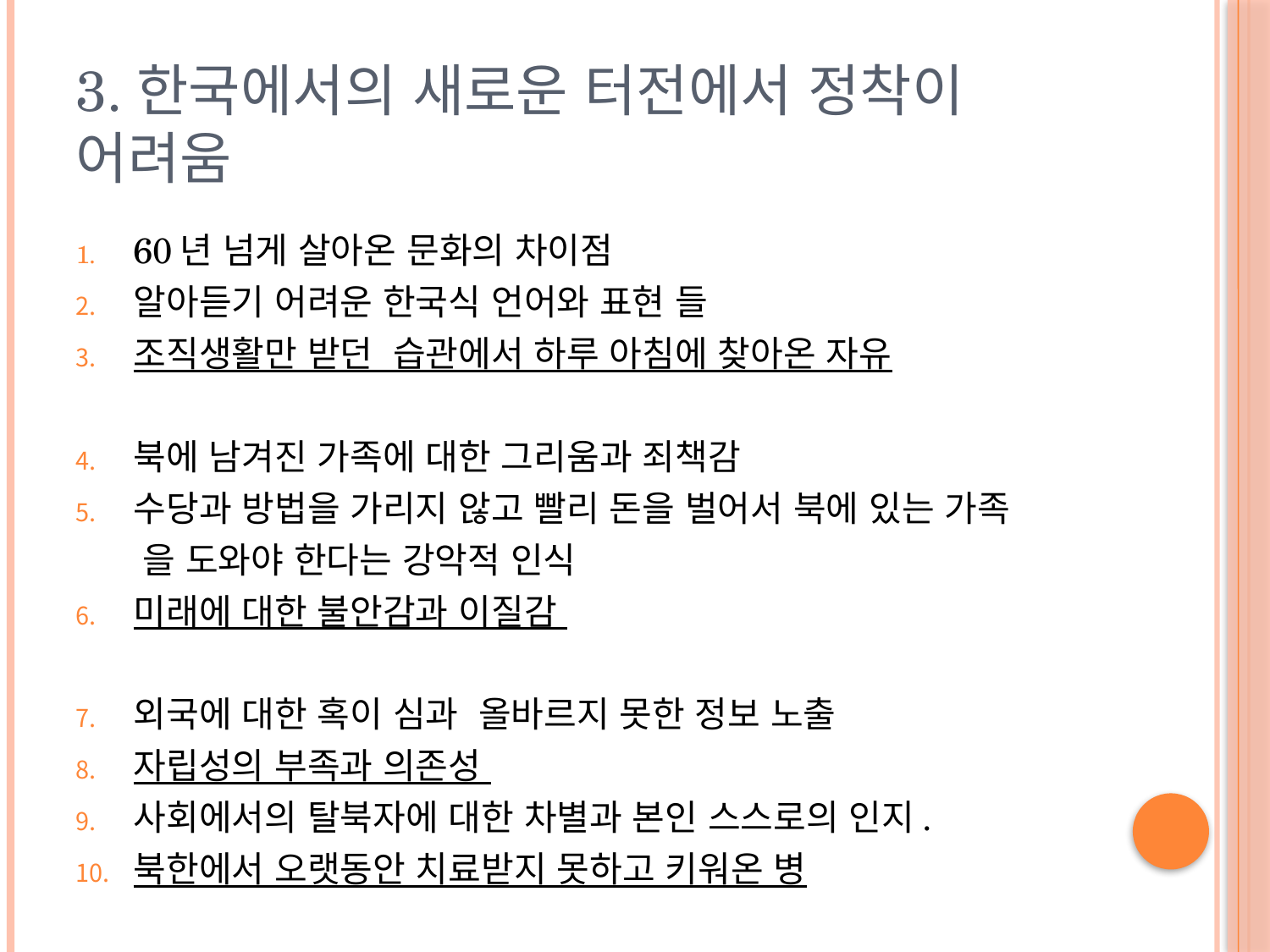

# 3.한국에서의 새로운 터전에서 정착이 어려움
60년 넘게 살아온 문화의 차이점
알아듣기 어려운 한국식 언어와 표현 들
조직생활만 받던  습관에서 하루 아침에 찾아온 자유

북에 남겨진 가족에 대한 그리움과 죄책감
수당과 방법을 가리지 않고 빨리 돈을 벌어서 북에 있는 가족
      을 도와야 한다는 강악적 인식
미래에 대한 불안감과 이질감

외국에 대한 혹이 심과  올바르지 못한 정보 노출
자립성의 부족과 의존성
사회에서의 탈북자에 대한 차별과 본인 스스로의 인지.
북한에서 오랫동안 치료받지 못하고 키워온 병